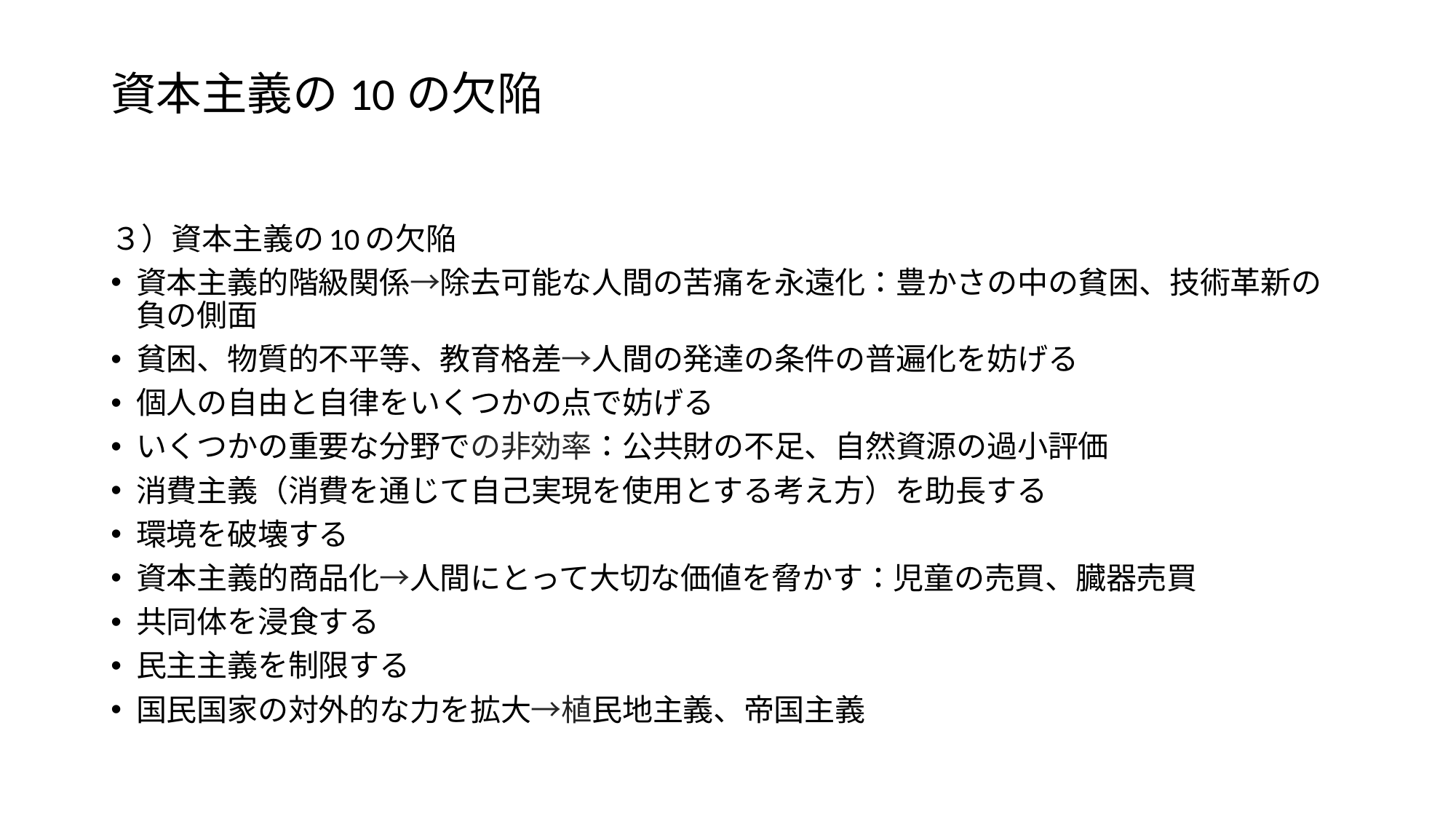

# 資本主義の10の欠陥
３）資本主義の10の欠陥
資本主義的階級関係→除去可能な人間の苦痛を永遠化：豊かさの中の貧困、技術革新の負の側面
貧困、物質的不平等、教育格差→人間の発達の条件の普遍化を妨げる
個人の自由と自律をいくつかの点で妨げる
いくつかの重要な分野での非効率：公共財の不足、自然資源の過小評価
消費主義（消費を通じて自己実現を使用とする考え方）を助長する
環境を破壊する
資本主義的商品化→人間にとって大切な価値を脅かす：児童の売買、臓器売買
共同体を浸食する
民主主義を制限する
国民国家の対外的な力を拡大→植民地主義、帝国主義